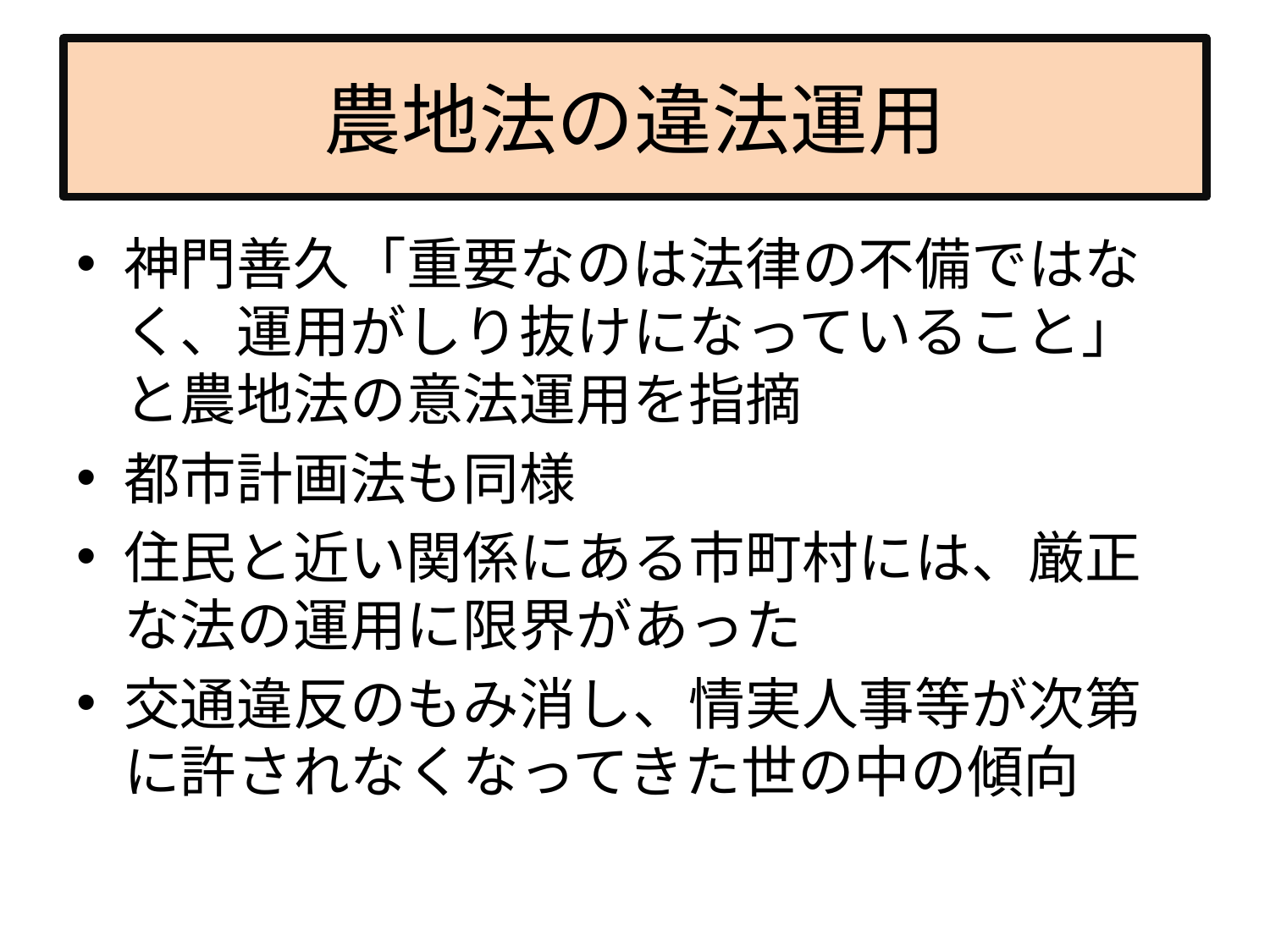

# 農地法の違法運用
神門善久「重要なのは法律の不備ではなく、運用がしり抜けになっていること」と農地法の意法運用を指摘
都市計画法も同様
住民と近い関係にある市町村には、厳正な法の運用に限界があった
交通違反のもみ消し、情実人事等が次第に許されなくなってきた世の中の傾向